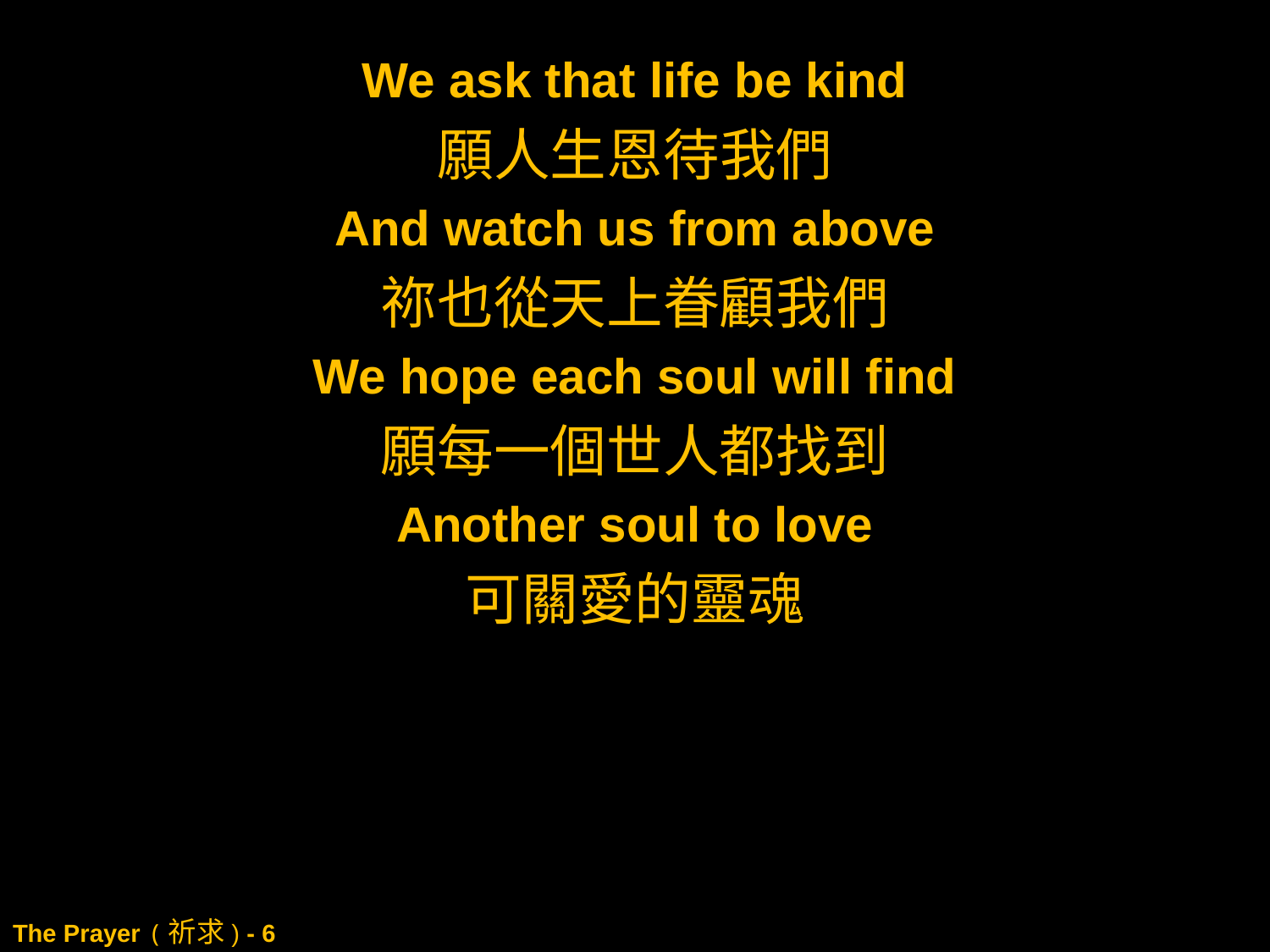

We ask that life be kind
願人生恩待我們
And watch us from above
祢也從天上眷顧我們
We hope each soul will find
願每一個世人都找到
Another soul to love
可關愛的靈魂

# The Prayer (祈求) - 6